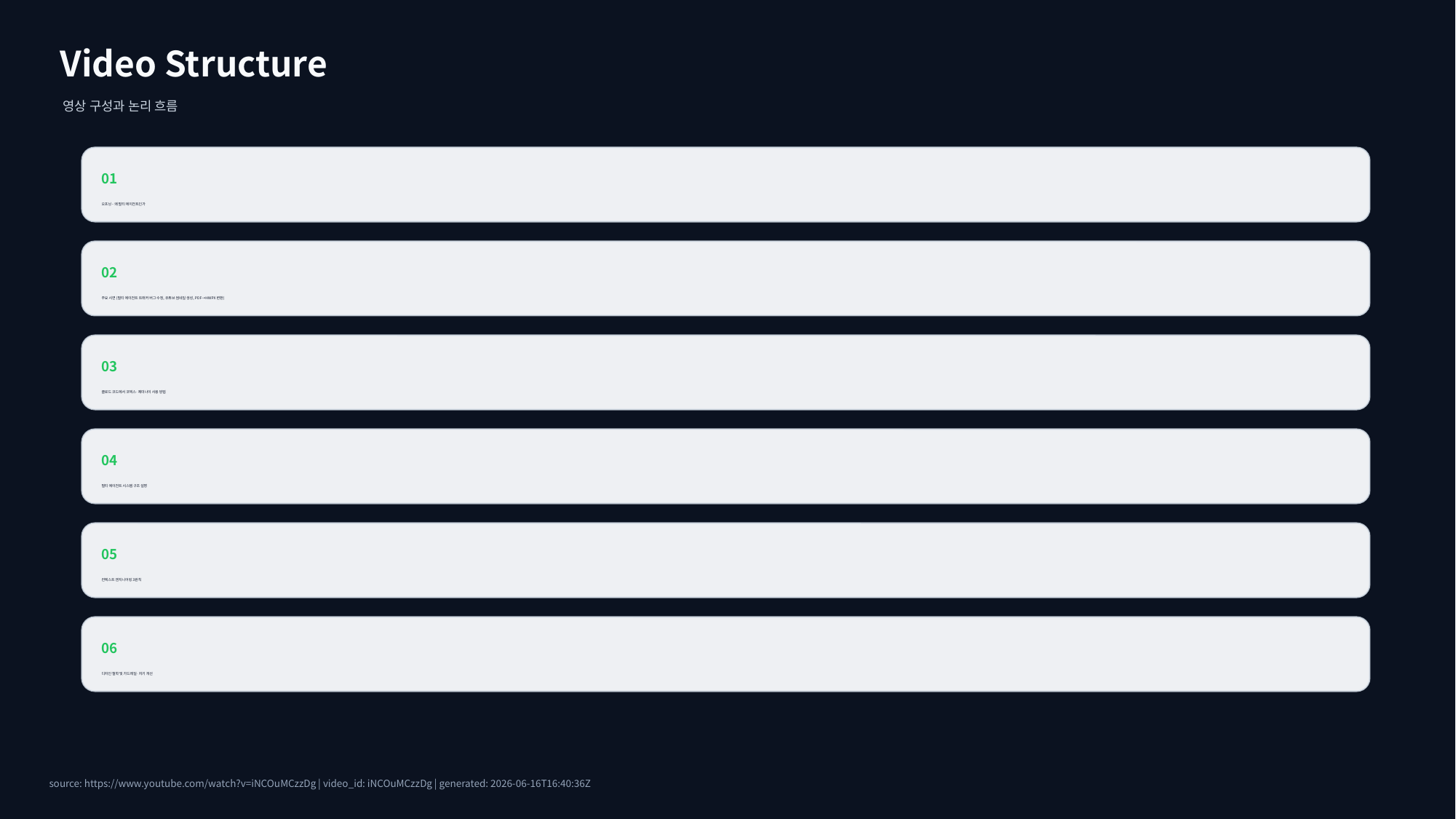

Video Structure
영상 구성과 논리 흐름

01
오프닝 - 왜 멀티 에이전트인가

02
주요 시연 (멀티 에이전트 트래커 버그 수정, 유튜브 썸네일 생성, PDF→HWPX 변환)

03
클로드 코드에서 코덱스·제미나이 사용 방법

04
멀티 에이전트 시스템 구조 설명

05
컨텍스트 엔지니어링 3원칙

06
디자인 철학 및 가드레일·자기 개선
source: https://www.youtube.com/watch?v=iNCOuMCzzDg | video_id: iNCOuMCzzDg | generated: 2026-06-16T16:40:36Z